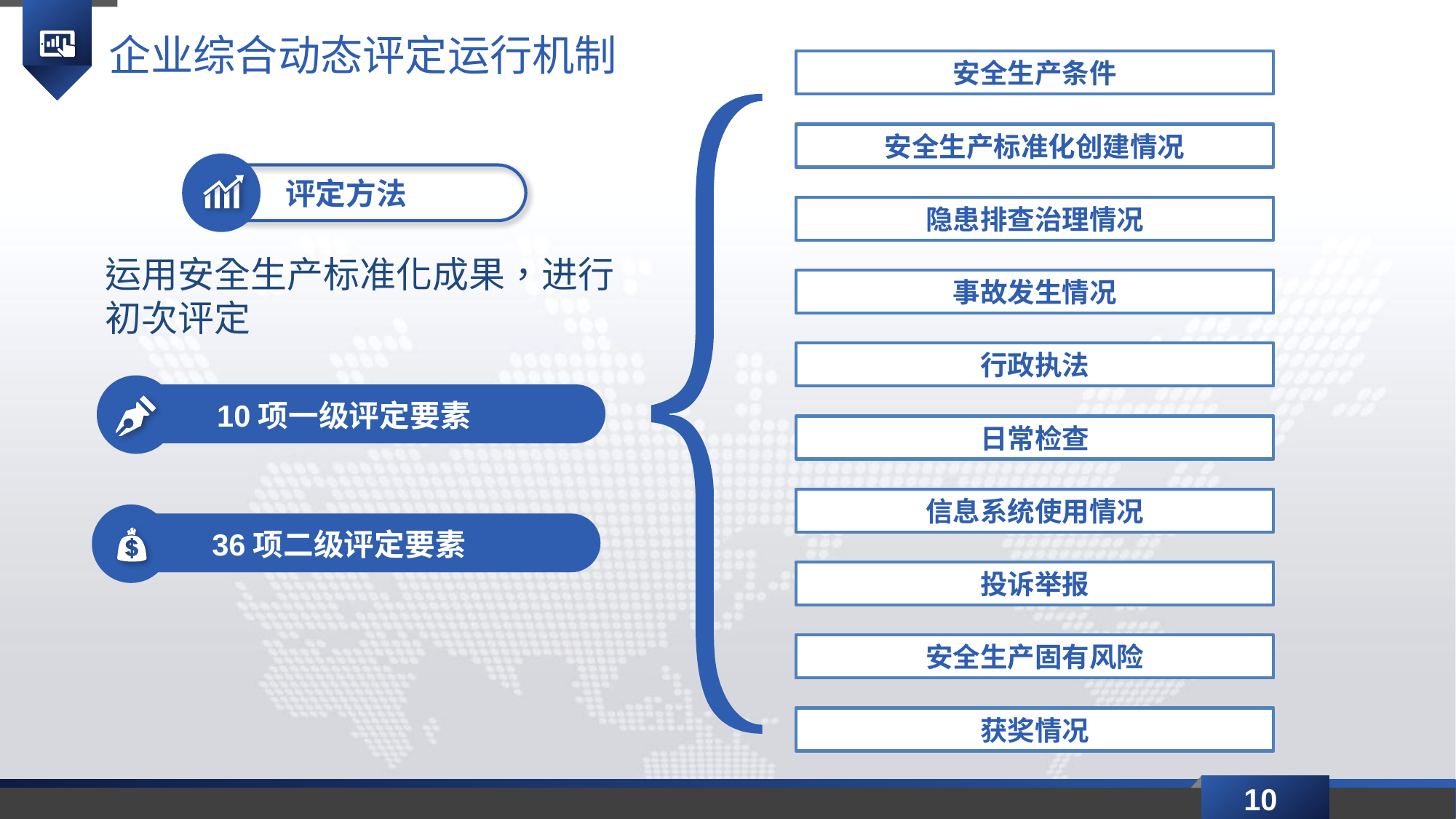

企业综合动态评定运行机制

安全生产条件

安全生产标准化创建情况

评定方法
隐患排查治理情况
运用安全生产标准化成果，进行初次评定
事故发生情况
行政执法

10项一级评定要素
日常检查
信息系统使用情况

36项二级评定要素
投诉举报
安全生产固有风险
获奖情况

10

延时符